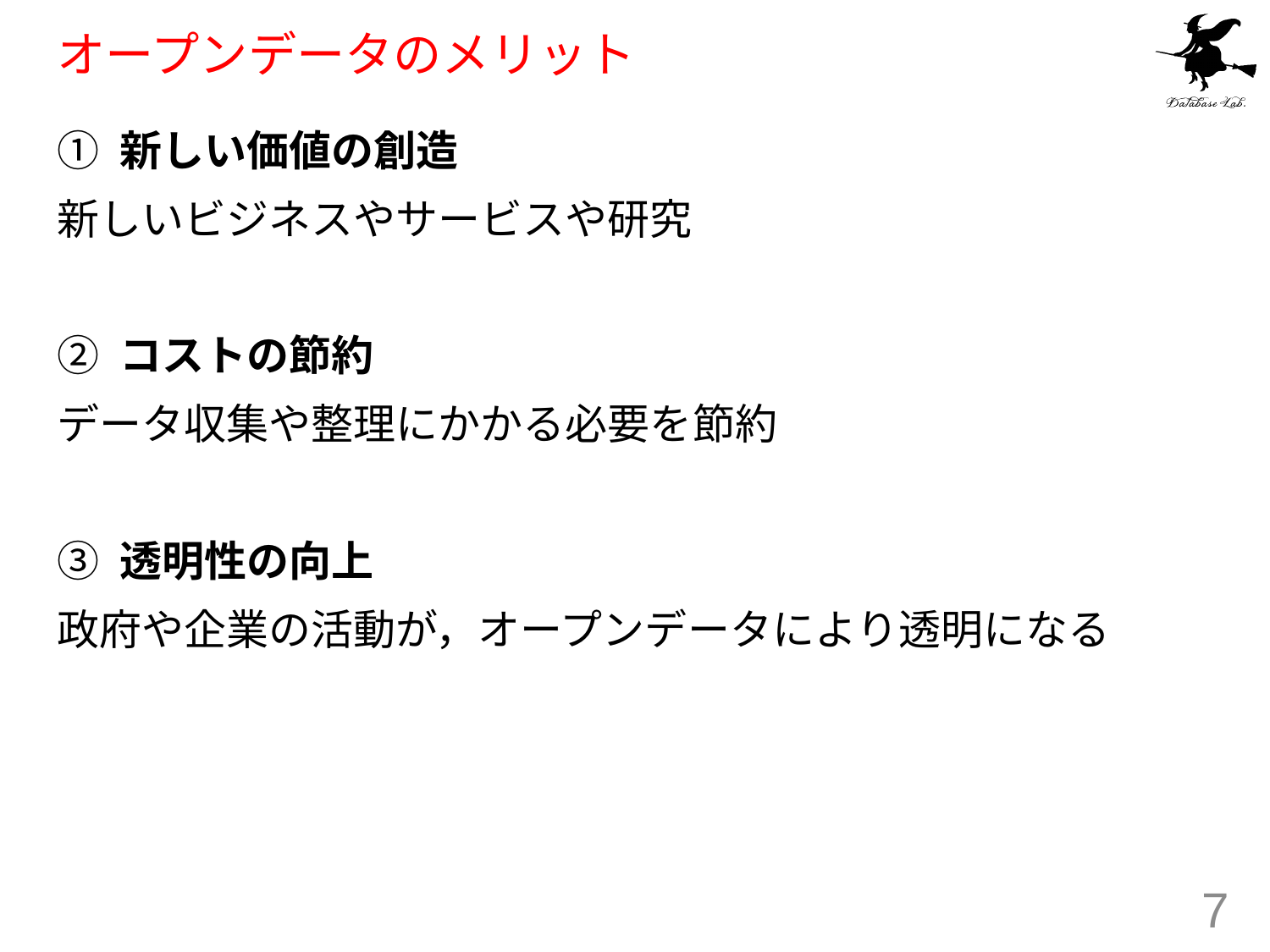

# オープンデータのメリット
① 新しい価値の創造
新しいビジネスやサービスや研究

② コストの節約
データ収集や整理にかかる必要を節約

③ 透明性の向上
政府や企業の活動が，オープンデータにより透明になる
7